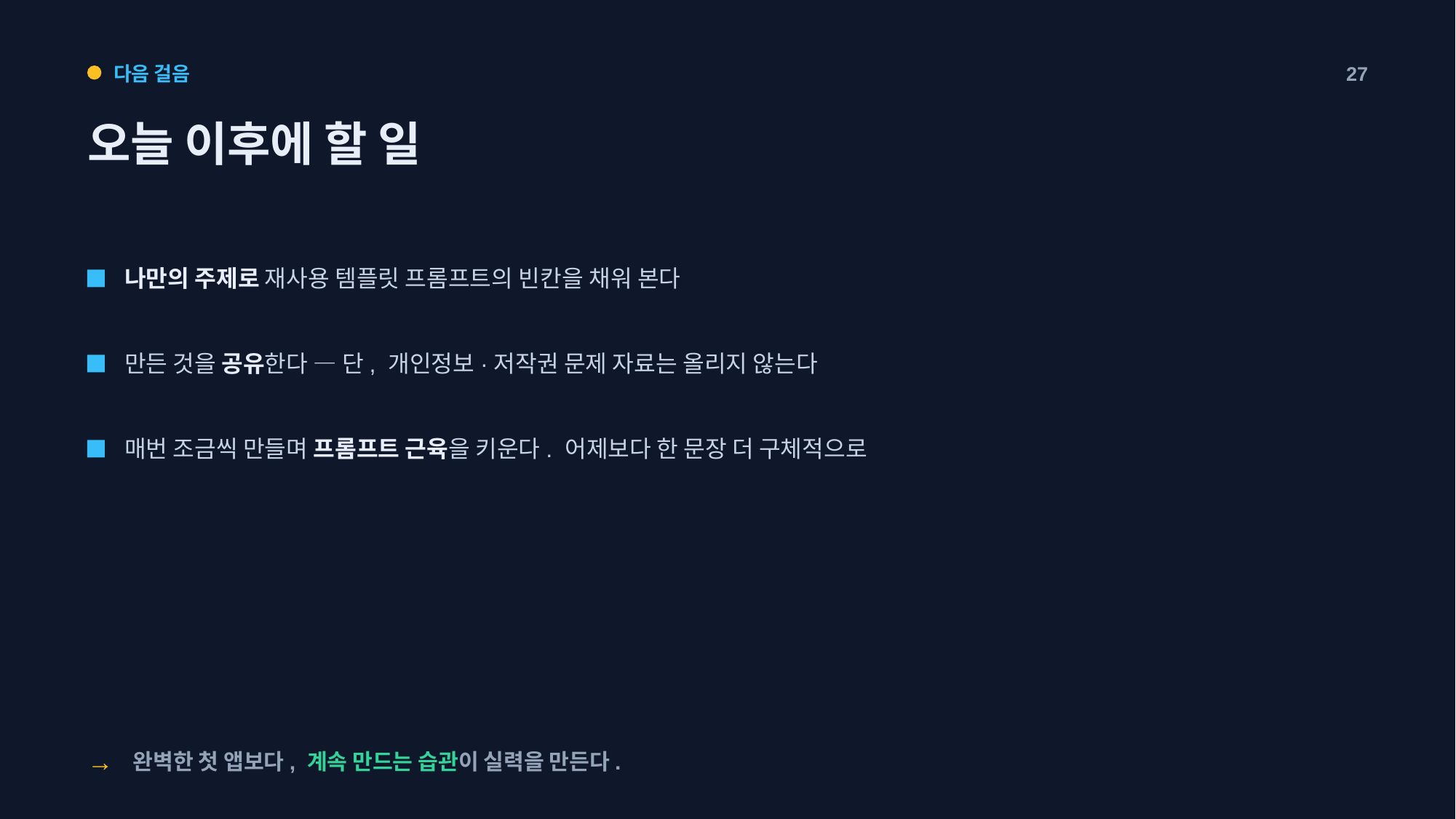

다음 걸음
27

오늘 이후에 할 일
나만의 주제로 재사용 템플릿 프롬프트의 빈칸을 채워 본다

만든 것을 공유한다 — 단, 개인정보·저작권 문제 자료는 올리지 않는다

매번 조금씩 만들며 프롬프트 근육을 키운다. 어제보다 한 문장 더 구체적으로

→
완벽한 첫 앱보다, 계속 만드는 습관이 실력을 만든다.